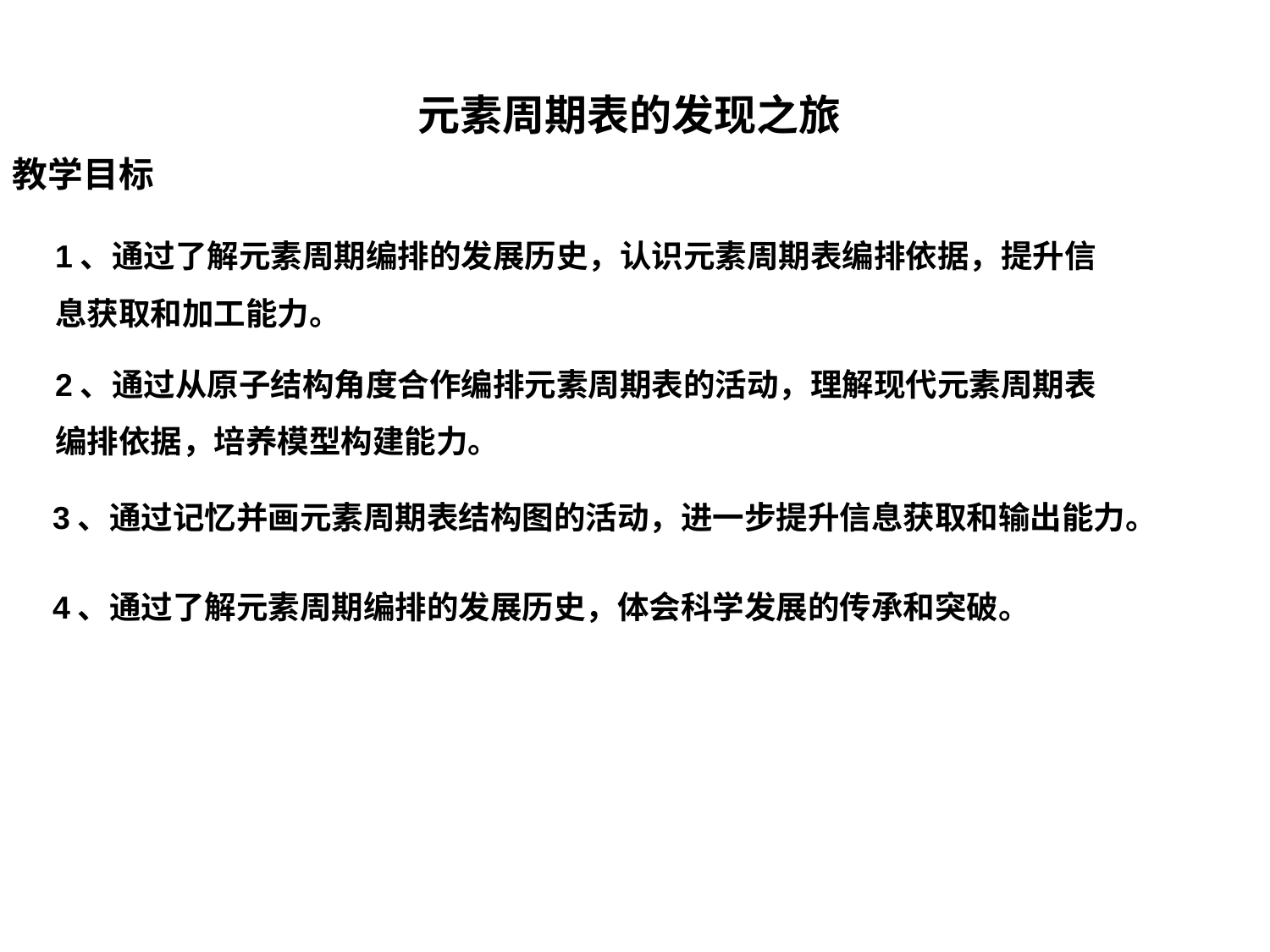

元素周期表的发现之旅
教学目标
1、通过了解元素周期编排的发展历史，认识元素周期表编排依据，提升信息获取和加工能力。
2、通过从原子结构角度合作编排元素周期表的活动，理解现代元素周期表编排依据，培养模型构建能力。
3、通过记忆并画元素周期表结构图的活动，进一步提升信息获取和输出能力。
4、通过了解元素周期编排的发展历史，体会科学发展的传承和突破。